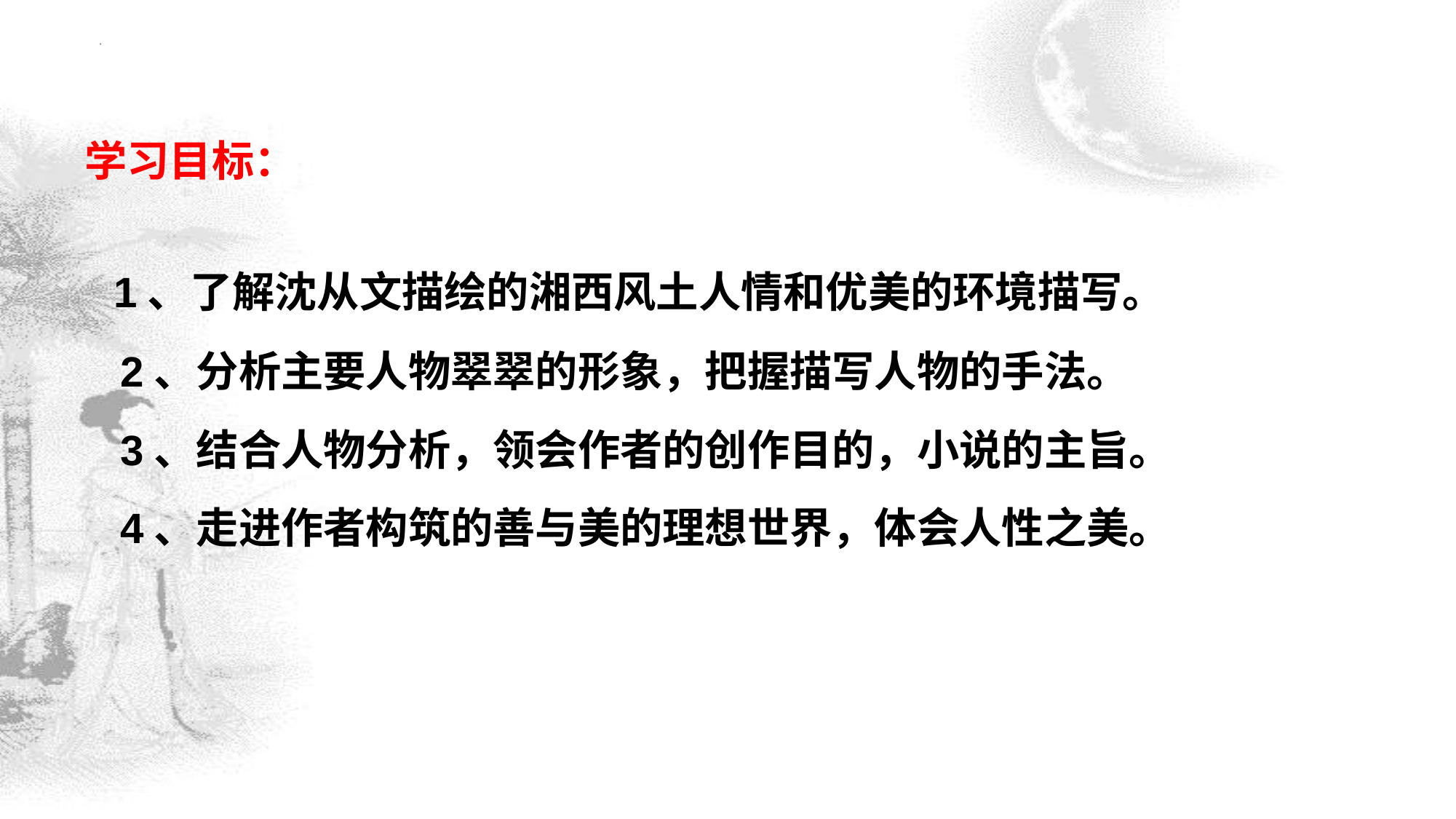

学习目标：
 1、了解沈从文描绘的湘西风土人情和优美的环境描写。
   2、分析主要人物翠翠的形象，把握描写人物的手法。
   3、结合人物分析，领会作者的创作目的，小说的主旨。
   4、走进作者构筑的善与美的理想世界，体会人性之美。